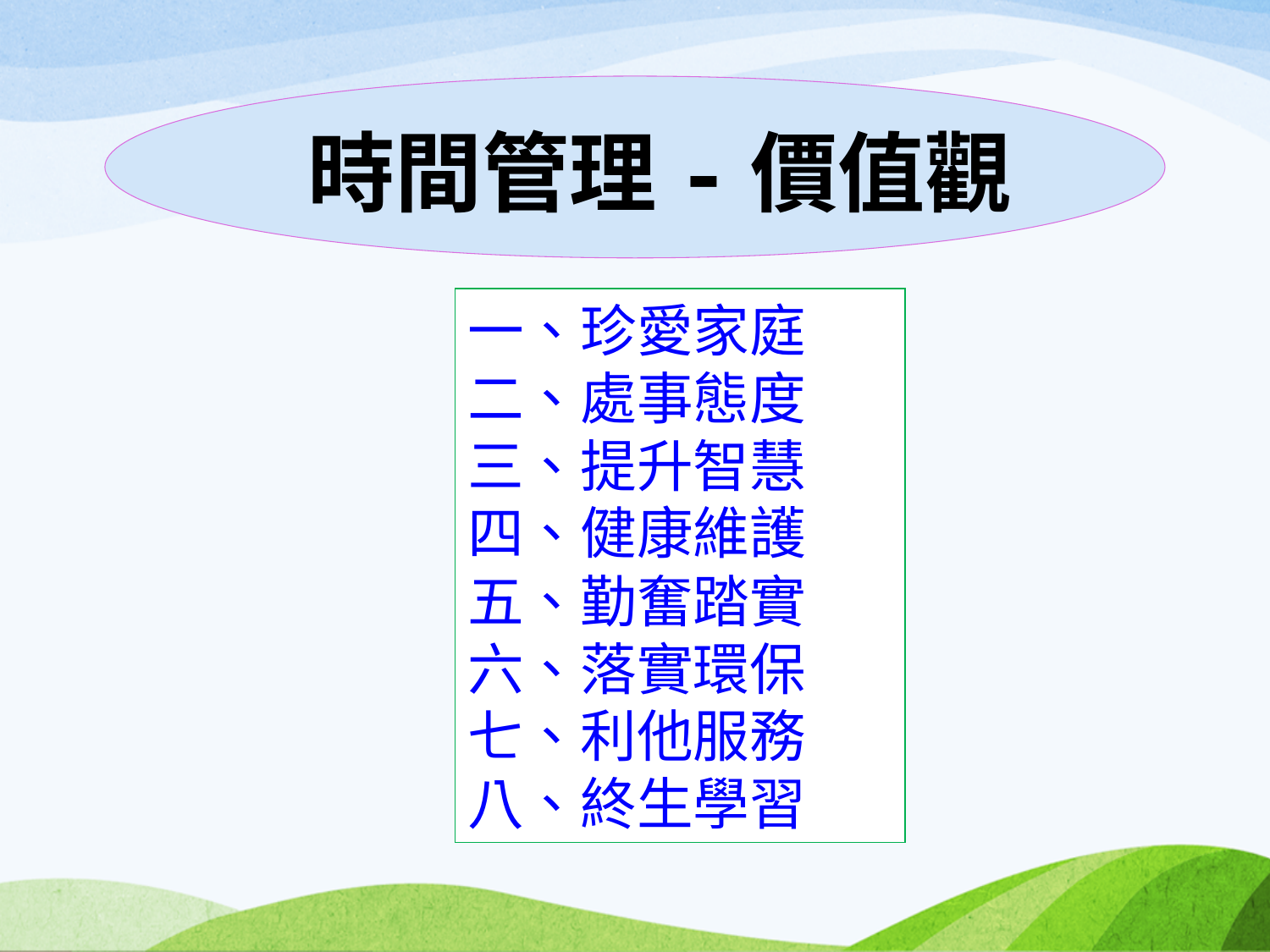

# 時間管理-價值觀
一、珍愛家庭
二、處事態度
三、提升智慧
四、健康維護
五、勤奮踏實
六、落實環保
七、利他服務
八、終生學習